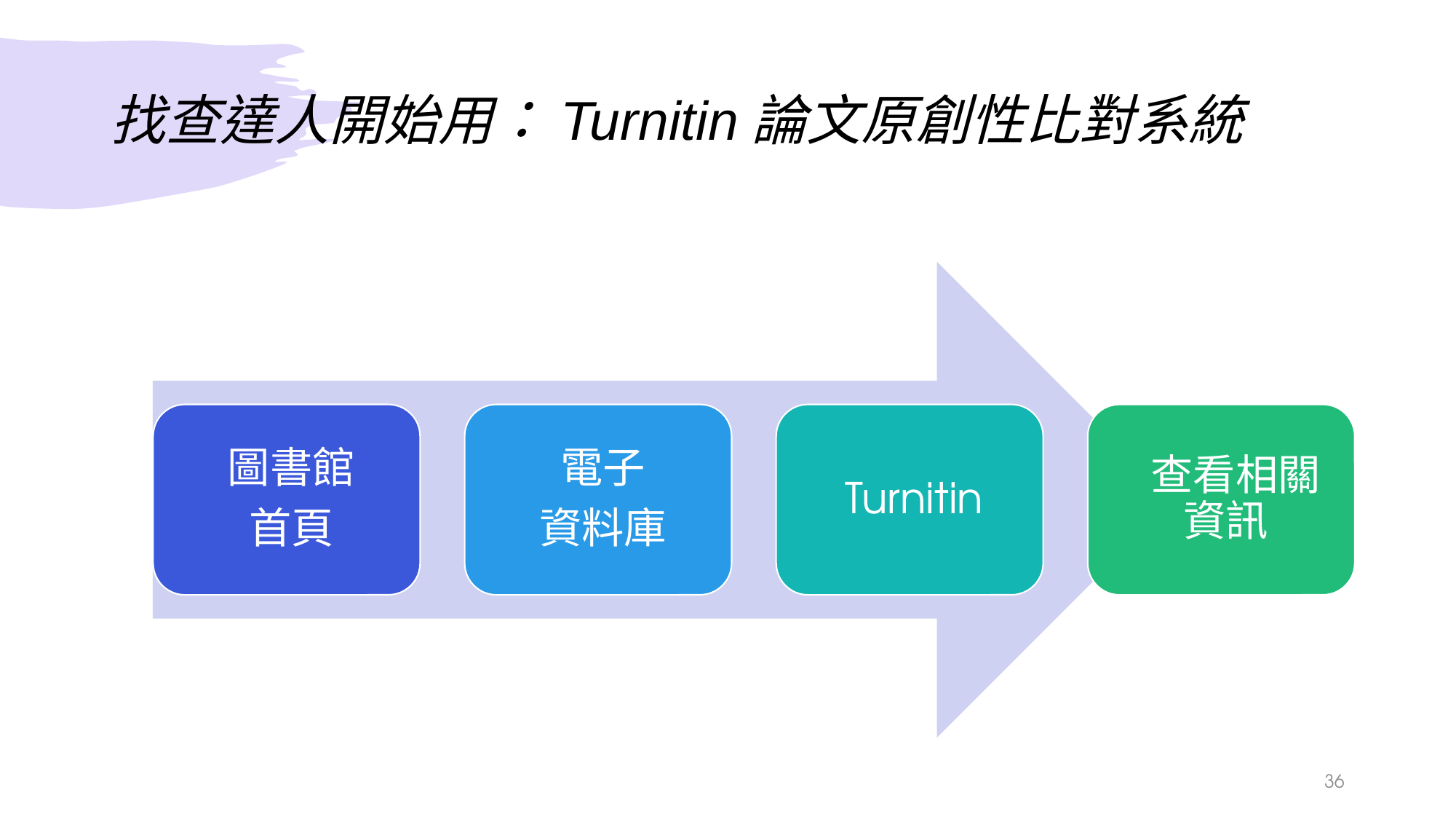

# 找查達人開始用：Turnitin論文原創性比對系統
圖書館
首頁
電子
資料庫
Turnitin
 查看相關資訊
36